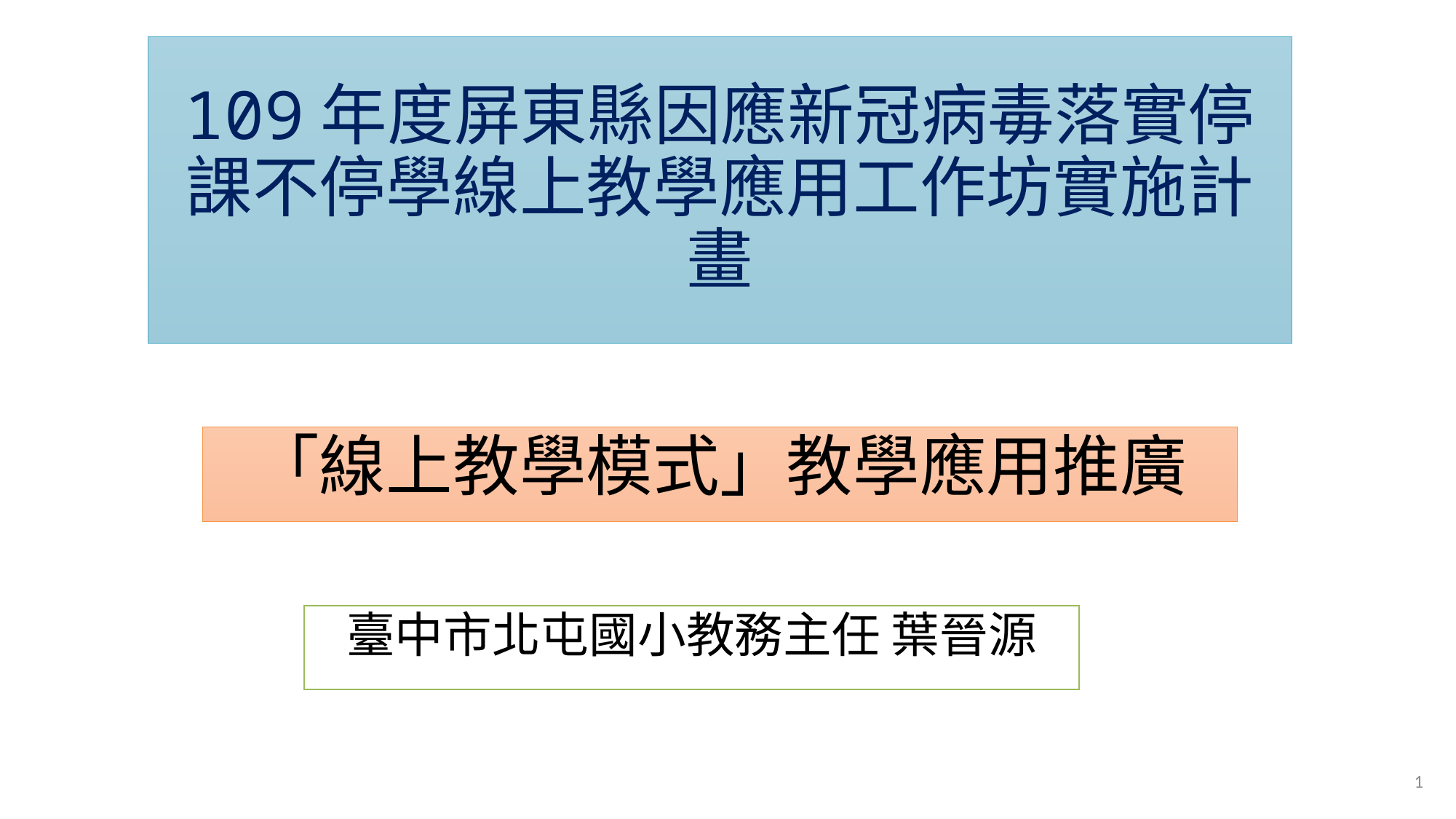

# 109年度屏東縣因應新冠病毒落實停課不停學線上教學應用工作坊實施計畫
「線上教學模式」教學應用推廣
臺中市北屯國小教務主任 葉晉源
1